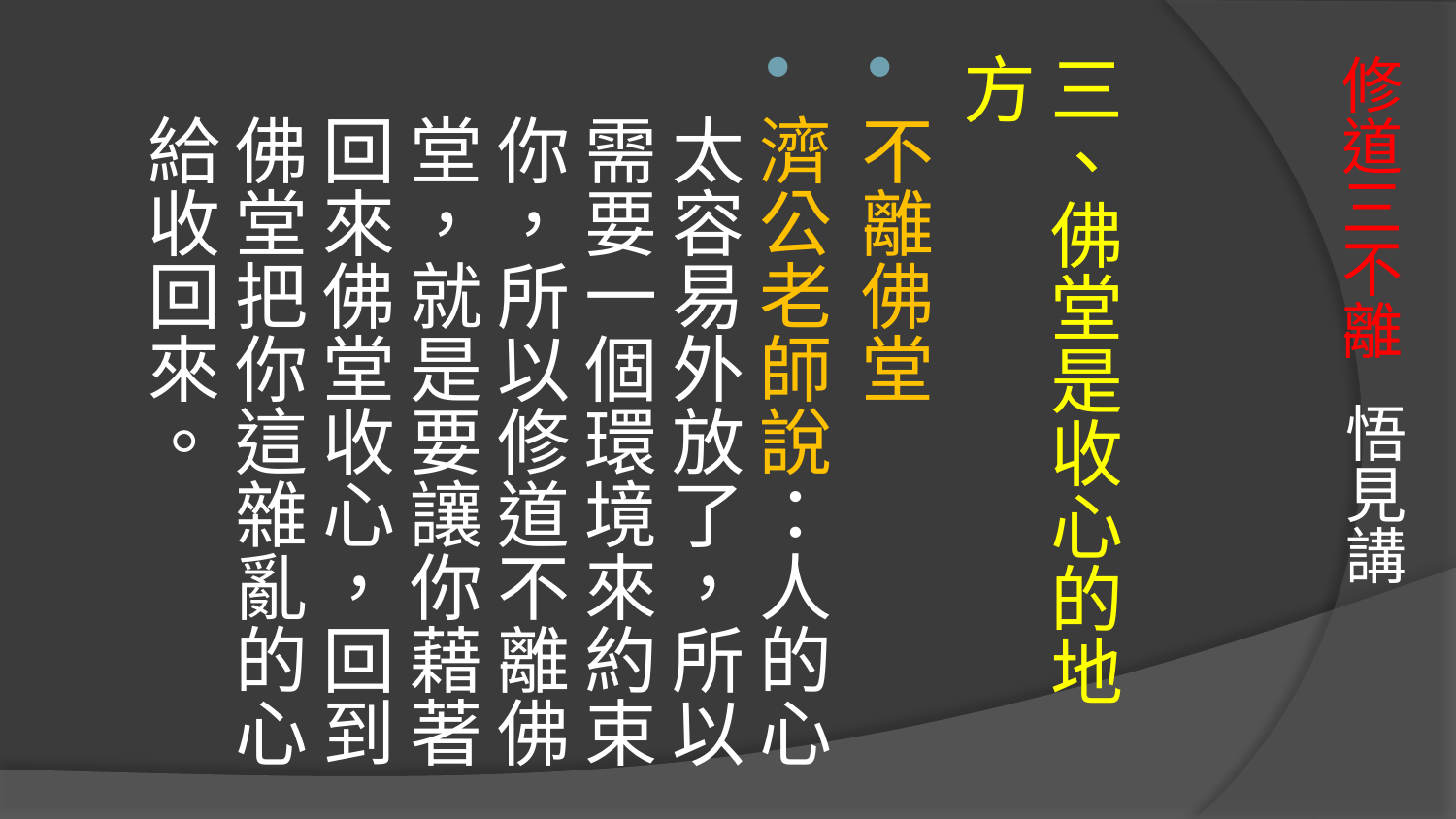

三、佛堂是收心的地方
不離佛堂
濟公老師說：人的心太容易外放了，所以需要一個環境來約束你，所以修道不離佛堂，就是要讓你藉著回來佛堂收心，回到佛堂把你這雜亂的心給收回來。

# 修道三不離   悟見講